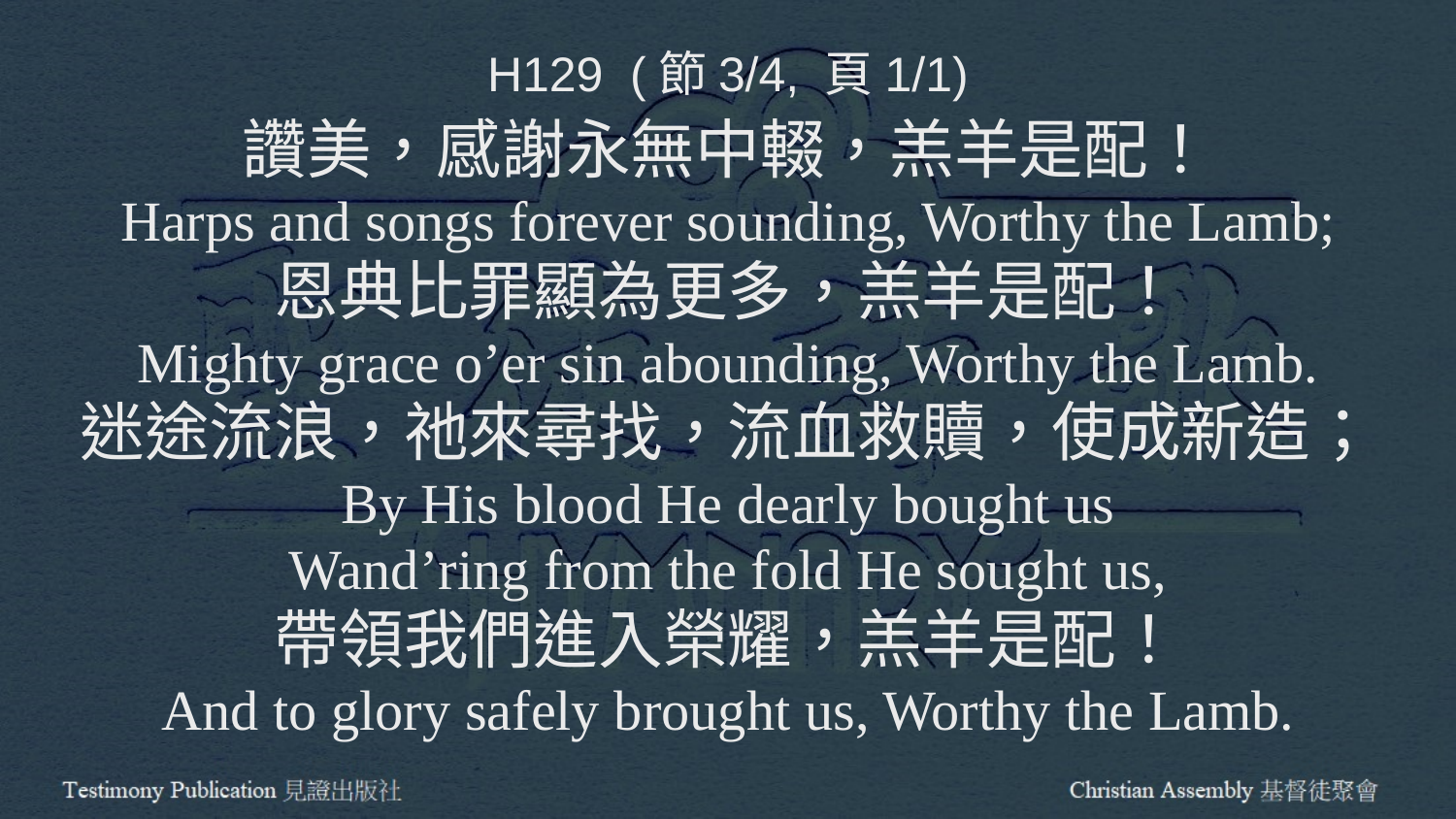

H129  (節3/4, 頁1/1)
讚美，感謝永無中輟，羔羊是配！
Harps and songs forever sounding, Worthy the Lamb;
恩典比罪顯為更多，羔羊是配！
Mighty grace o’er sin abounding, Worthy the Lamb.
迷途流浪，祂來尋找，流血救贖，使成新造；
By His blood He dearly bought us
Wand’ring from the fold He sought us,
帶領我們進入榮耀，羔羊是配！
And to glory safely brought us, Worthy the Lamb.